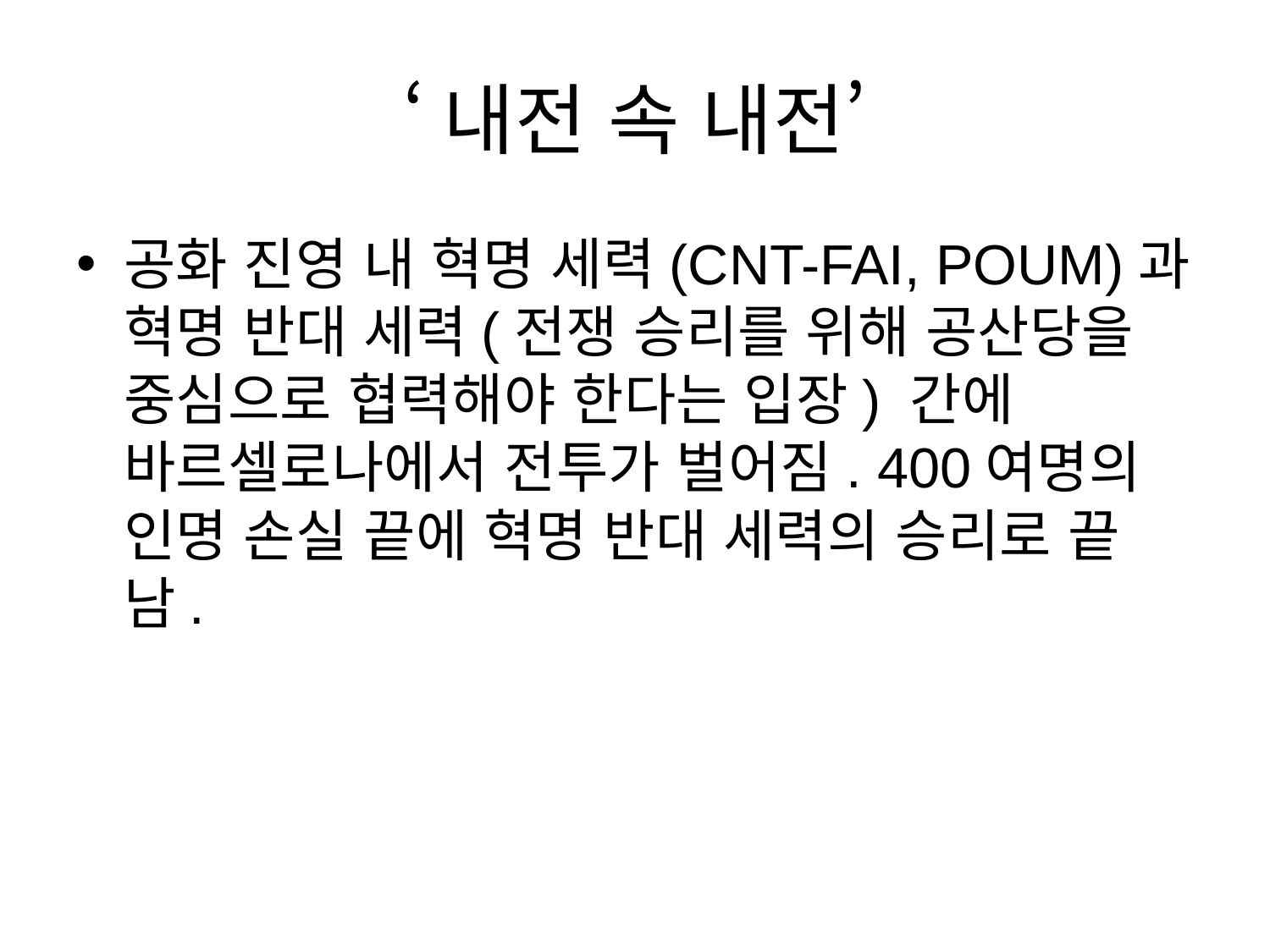

# ‘내전 속 내전’
공화 진영 내 혁명 세력(CNT-FAI, POUM)과 혁명 반대 세력(전쟁 승리를 위해 공산당을 중심으로 협력해야 한다는 입장) 간에 바르셀로나에서 전투가 벌어짐. 400여명의 인명 손실 끝에 혁명 반대 세력의 승리로 끝남.